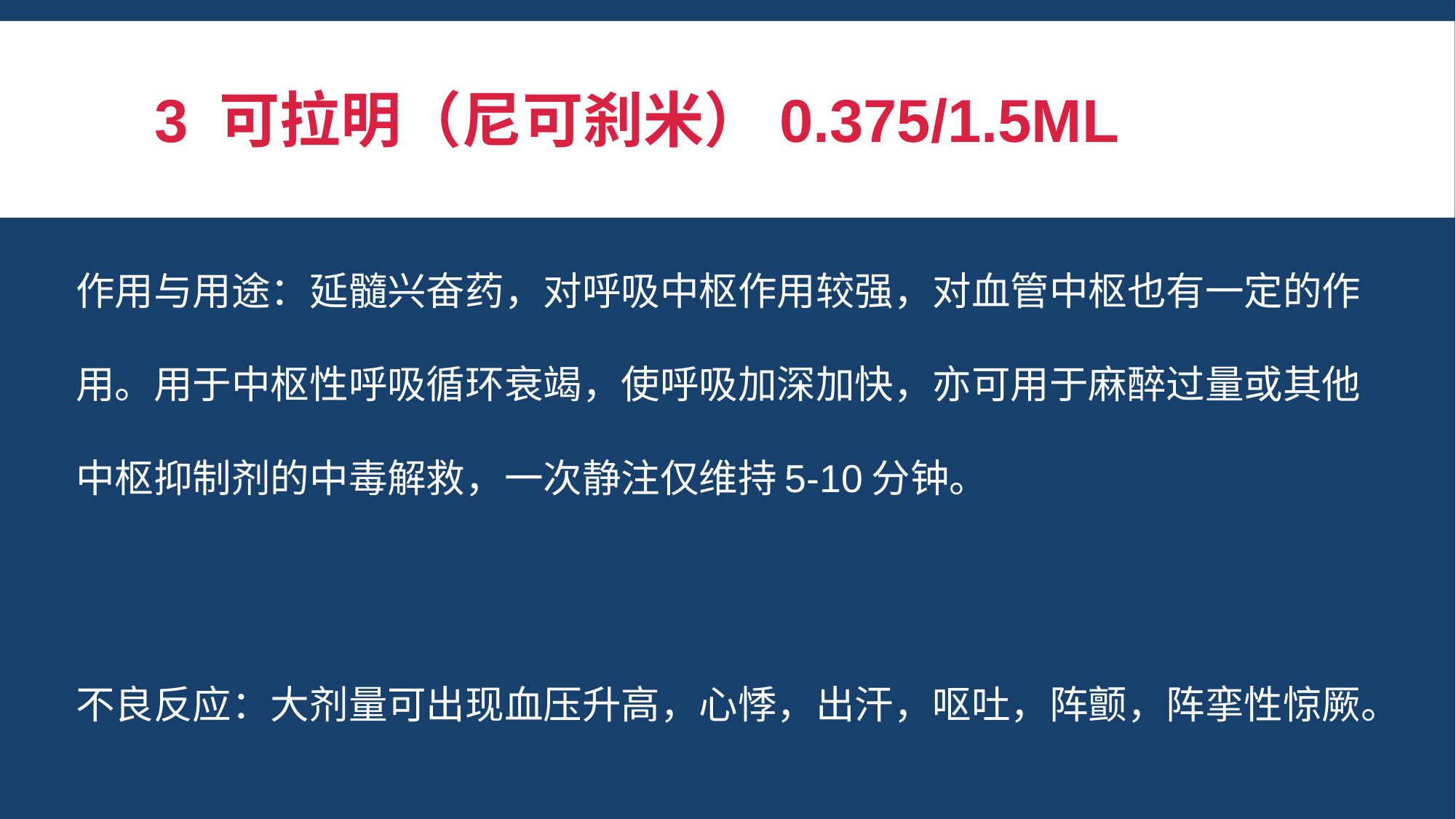

# 3 可拉明（尼可刹米）0.375/1.5ml
作用与用途：延髓兴奋药，对呼吸中枢作用较强，对血管中枢也有一定的作用。用于中枢性呼吸循环衰竭，使呼吸加深加快，亦可用于麻醉过量或其他中枢抑制剂的中毒解救，一次静注仅维持5-10分钟。

不良反应：大剂量可出现血压升高，心悸，出汗，呕吐，阵颤，阵挛性惊厥。